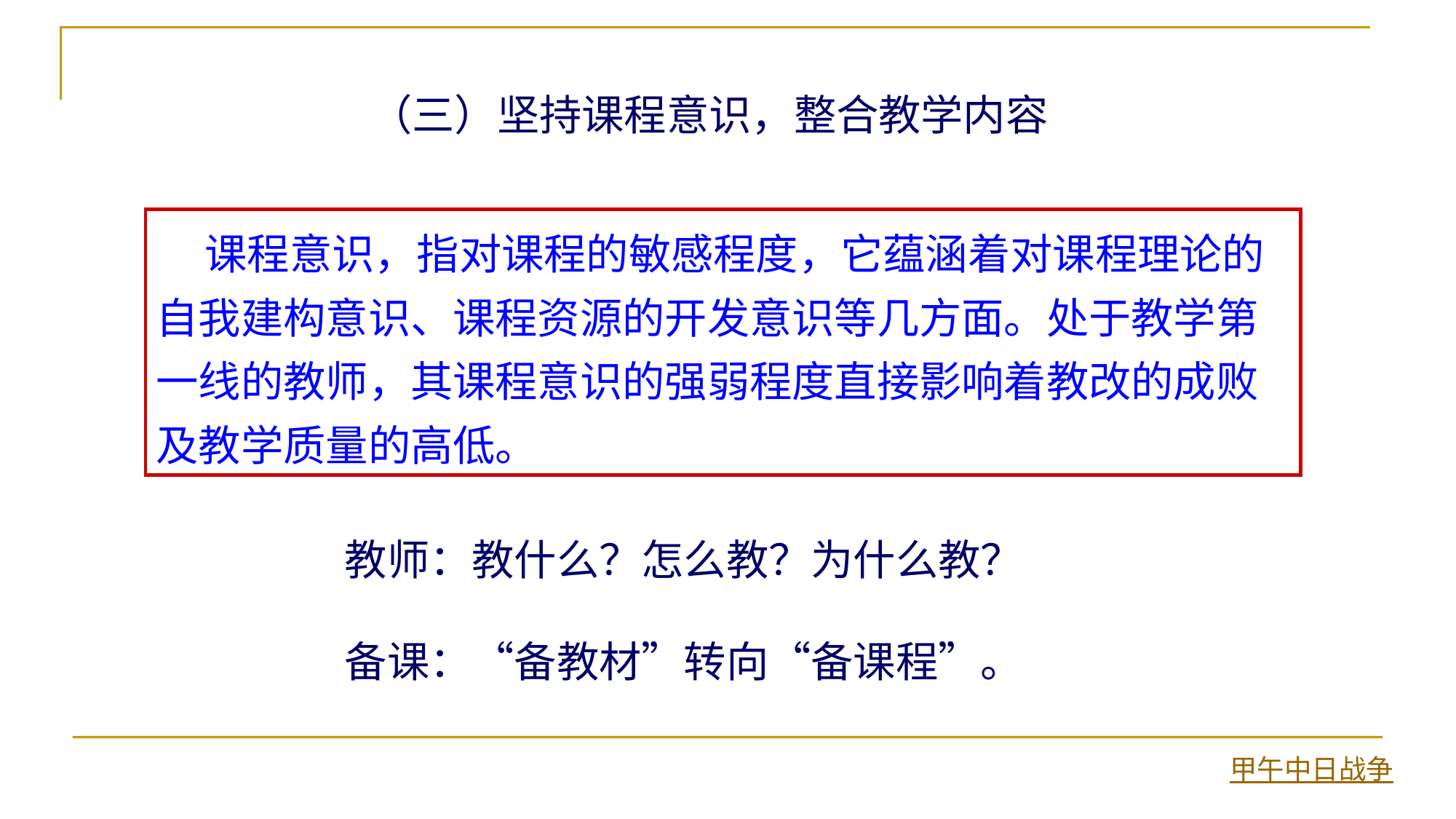

（三）坚持课程意识，整合教学内容
    课程意识，指对课程的敏感程度，它蕴涵着对课程理论的自我建构意识、课程资源的开发意识等几方面。处于教学第一线的教师，其课程意识的强弱程度直接影响着教改的成败及教学质量的高低。
      教师：教什么？怎么教？为什么教？

      备课：“备教材”转向“备课程”。
甲午中日战争